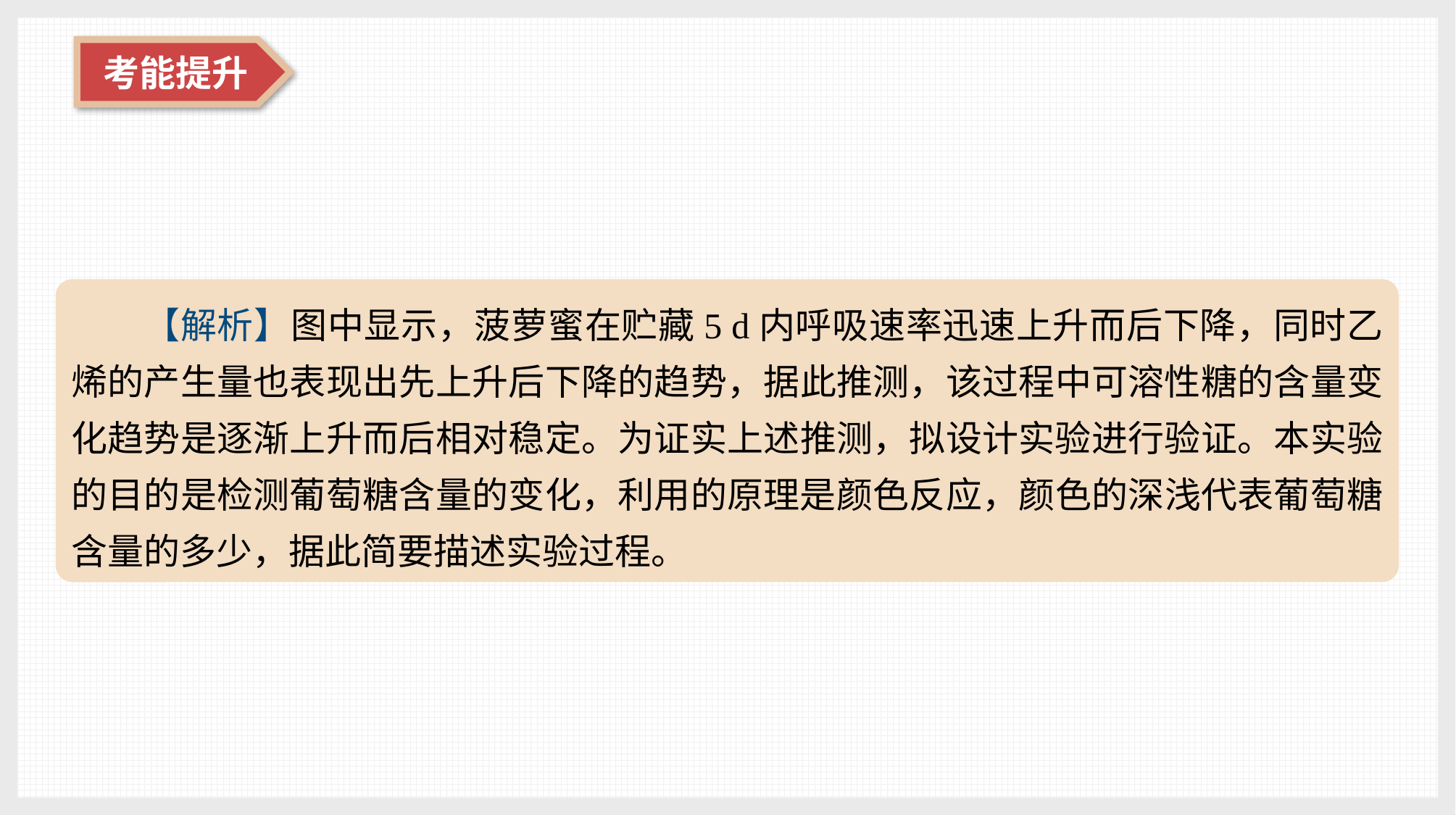

【解析】图中显示，菠萝蜜在贮藏5 d内呼吸速率迅速上升而后下降，同时乙烯的产生量也表现出先上升后下降的趋势，据此推测，该过程中可溶性糖的含量变化趋势是逐渐上升而后相对稳定。为证实上述推测，拟设计实验进行验证。本实验的目的是检测葡萄糖含量的变化，利用的原理是颜色反应，颜色的深浅代表葡萄糖含量的多少，据此简要描述实验过程。